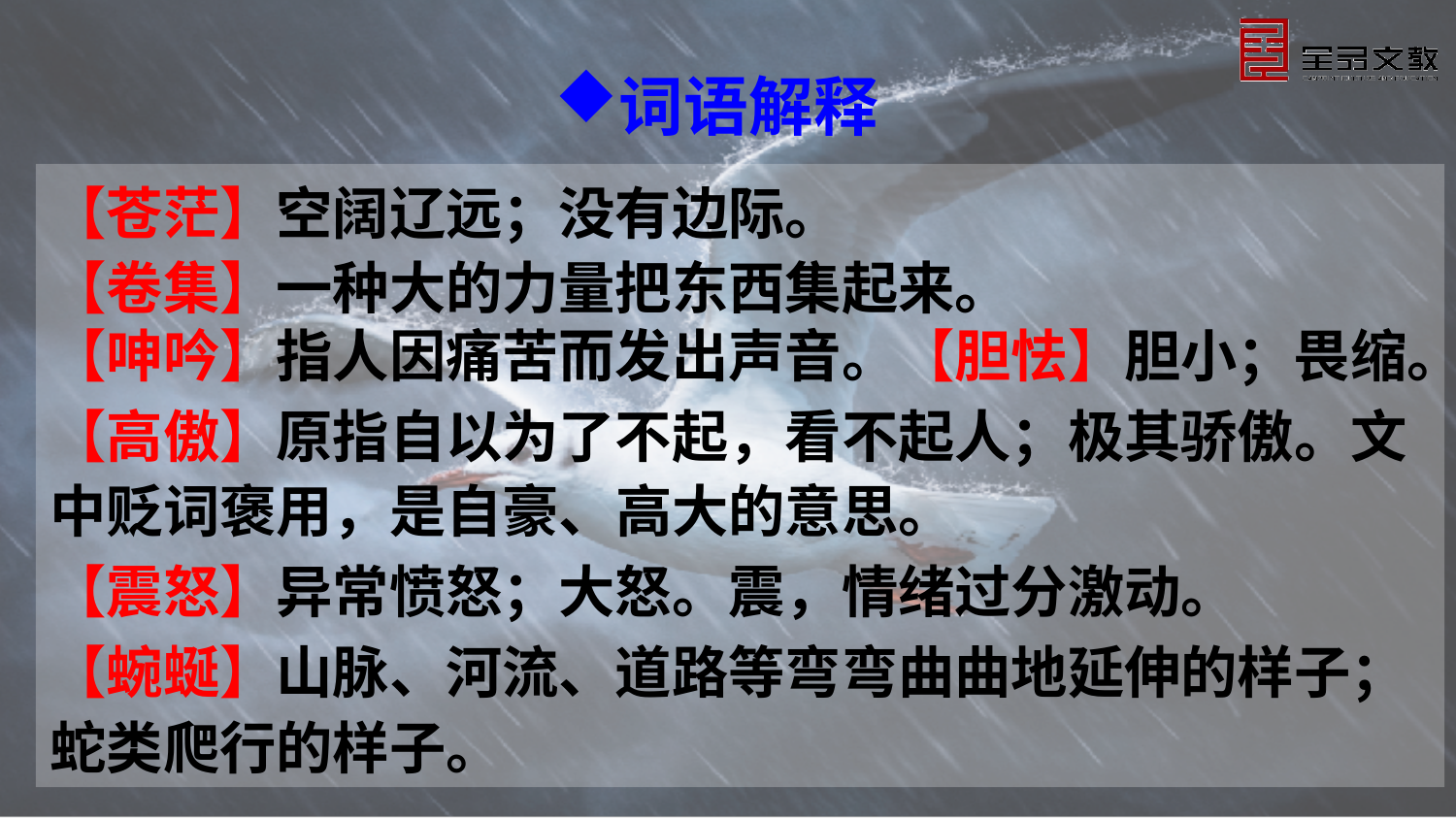

词语解释

【苍茫】空阔辽远；没有边际。
【卷集】一种大的力量把东西集起来。
【呻吟】指人因痛苦而发出声音。【胆怯】胆小；畏缩。
【高傲】原指自以为了不起，看不起人；极其骄傲。文中贬词褒用，是自豪、高大的意思。
【震怒】异常愤怒；大怒。震，情绪过分激动。
【蜿蜒】山脉、河流、道路等弯弯曲曲地延伸的样子；蛇类爬行的样子。